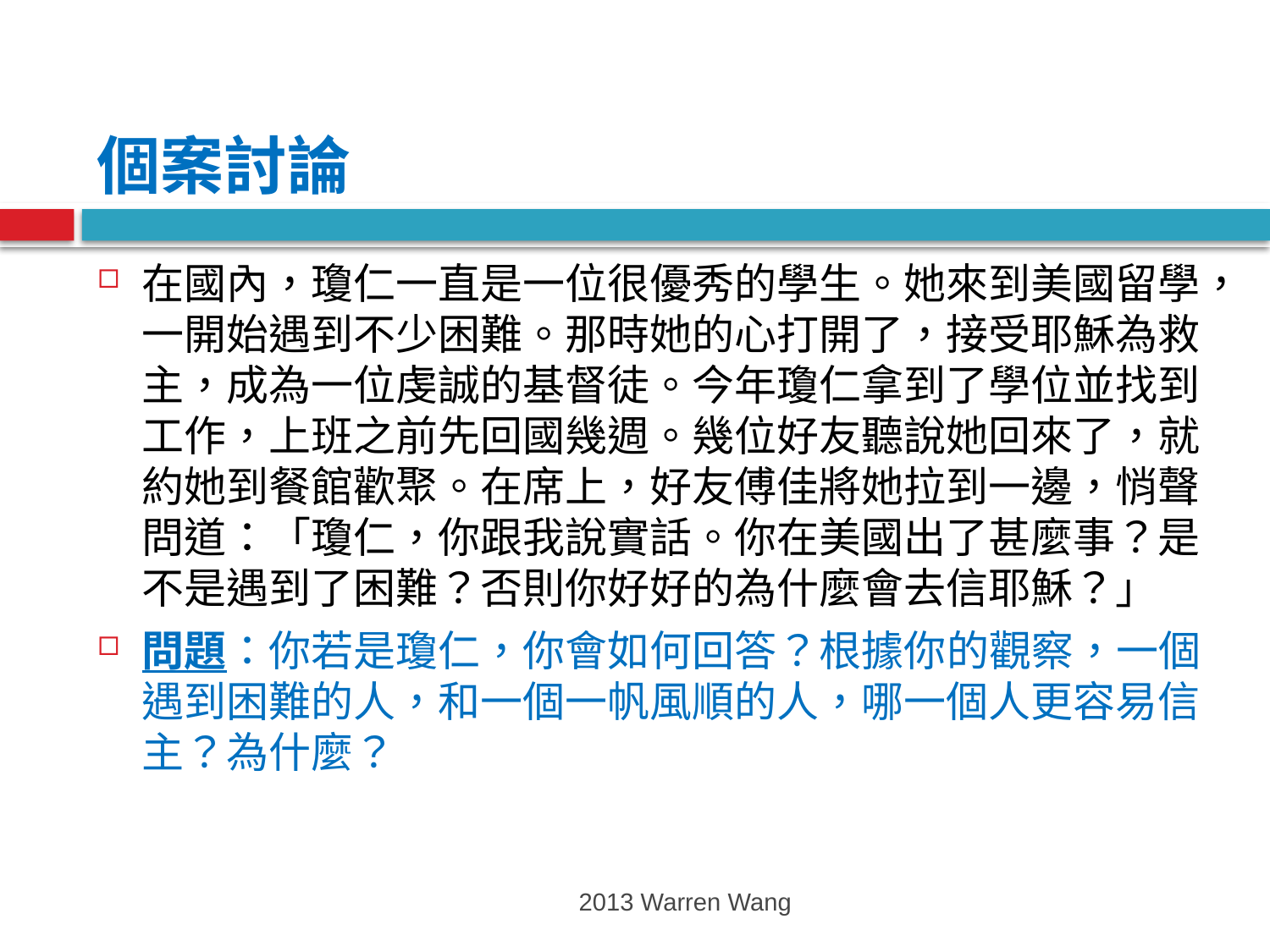

# 個案討論
在國內，瓊仁一直是一位很優秀的學生。她來到美國留學，一開始遇到不少困難。那時她的心打開了，接受耶穌為救主，成為一位虔誠的基督徒。今年瓊仁拿到了學位並找到工作，上班之前先回國幾週。幾位好友聽說她回來了，就約她到餐館歡聚。在席上，好友傅佳將她拉到一邊，悄聲問道：「瓊仁，你跟我說實話。你在美國出了甚麼事？是不是遇到了困難？否則你好好的為什麼會去信耶穌？」
問題：你若是瓊仁，你會如何回答？根據你的觀察，一個遇到困難的人，和一個一帆風順的人，哪一個人更容易信主？為什麼？
2013 Warren Wang